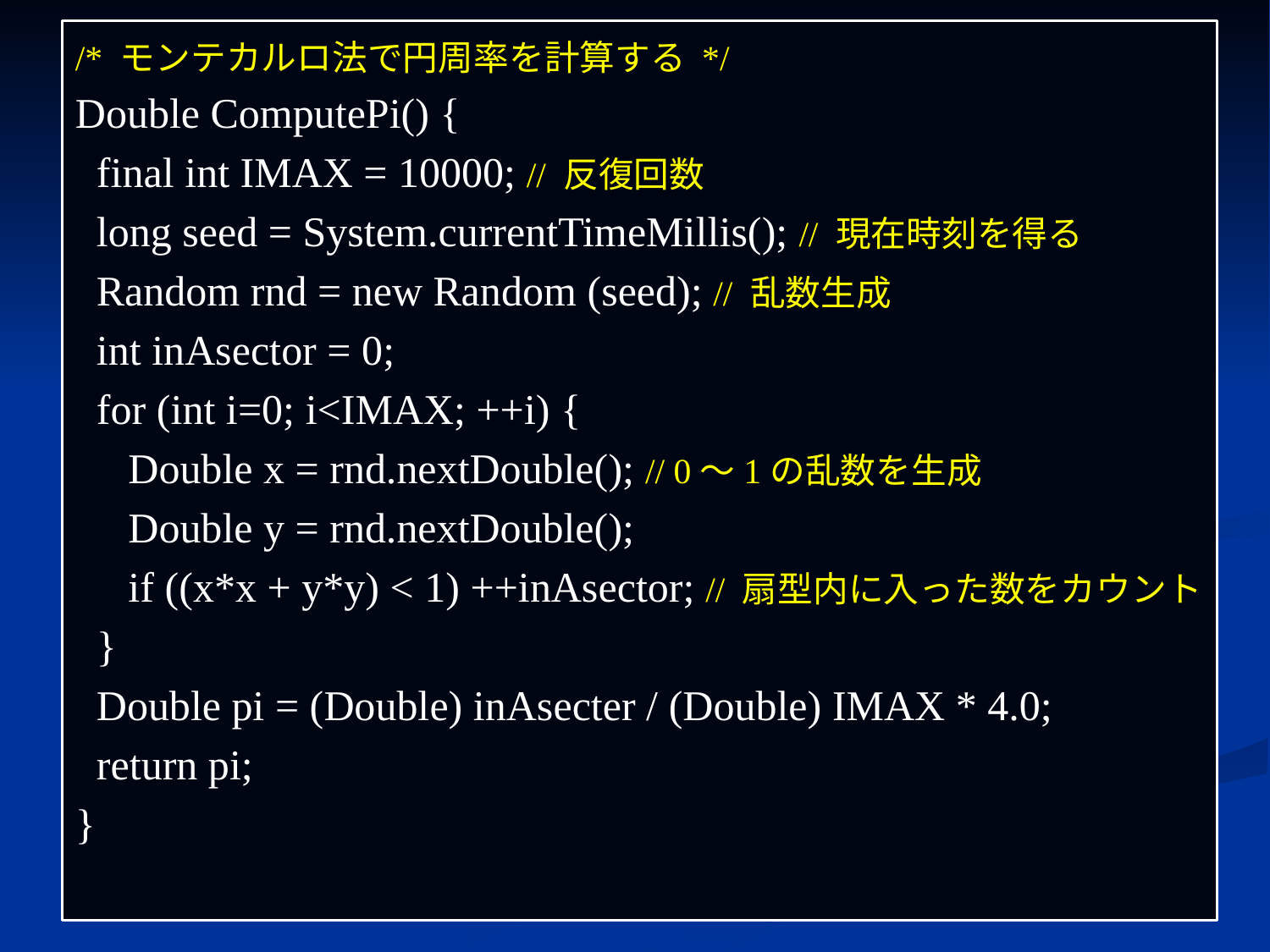

/* モンテカルロ法で円周率を計算する */
Double ComputePi() {
  final int IMAX = 10000; // 反復回数
  long seed = System.currentTimeMillis(); // 現在時刻を得る
  Random rnd = new Random (seed); // 乱数生成
  int inAsector = 0;
  for (int i=0; i<IMAX; ++i) {
     Double x = rnd.nextDouble(); // 0～1の乱数を生成
     Double y = rnd.nextDouble();
     if ((x*x + y*y) < 1) ++inAsector; // 扇型内に入った数をカウント
  }
  Double pi = (Double) inAsecter / (Double) IMAX * 4.0;
  return pi;
}